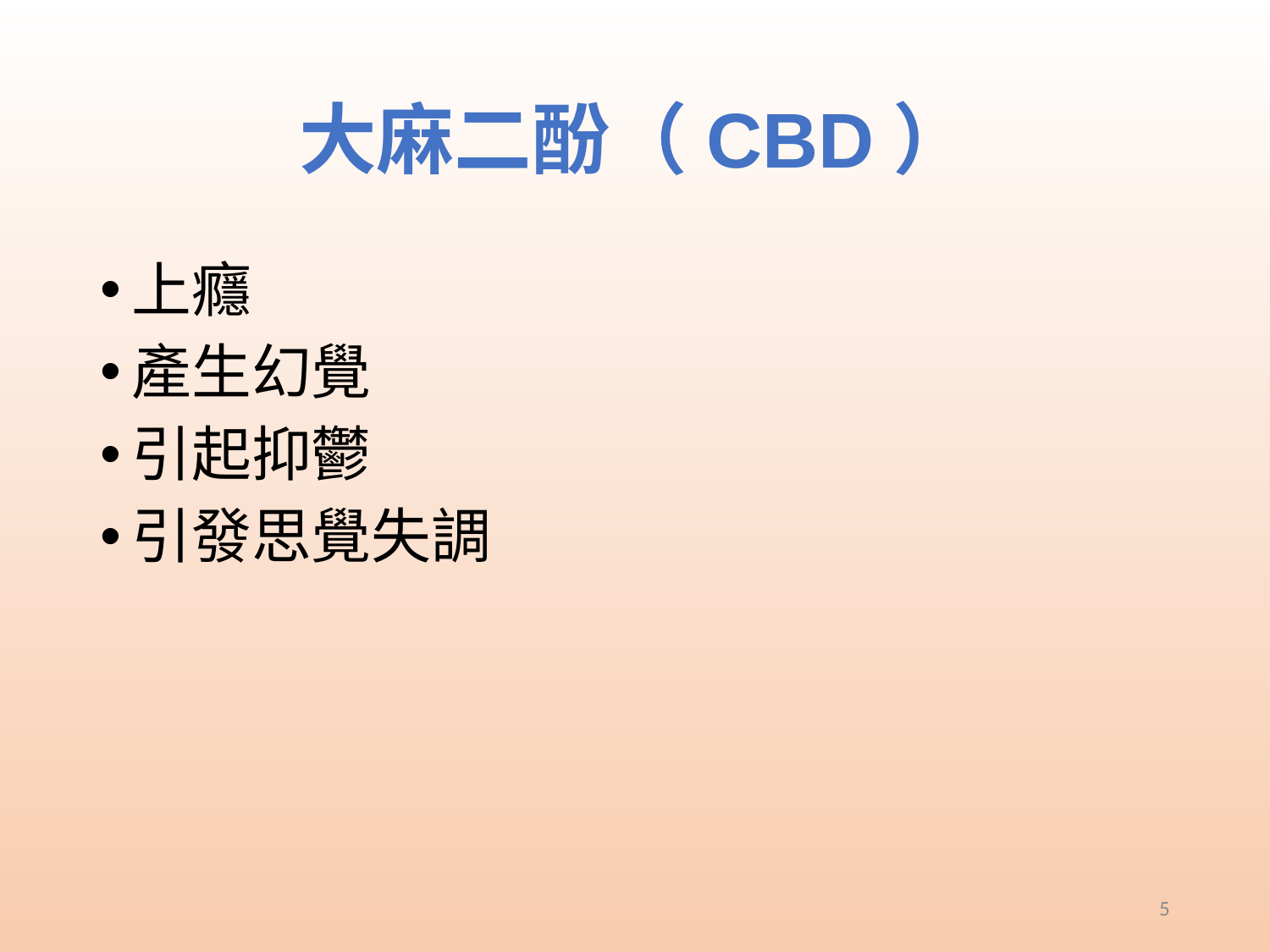

# 大麻二酚（CBD）
上癮
產生幻覺
引起抑鬱
引發思覺失調
5